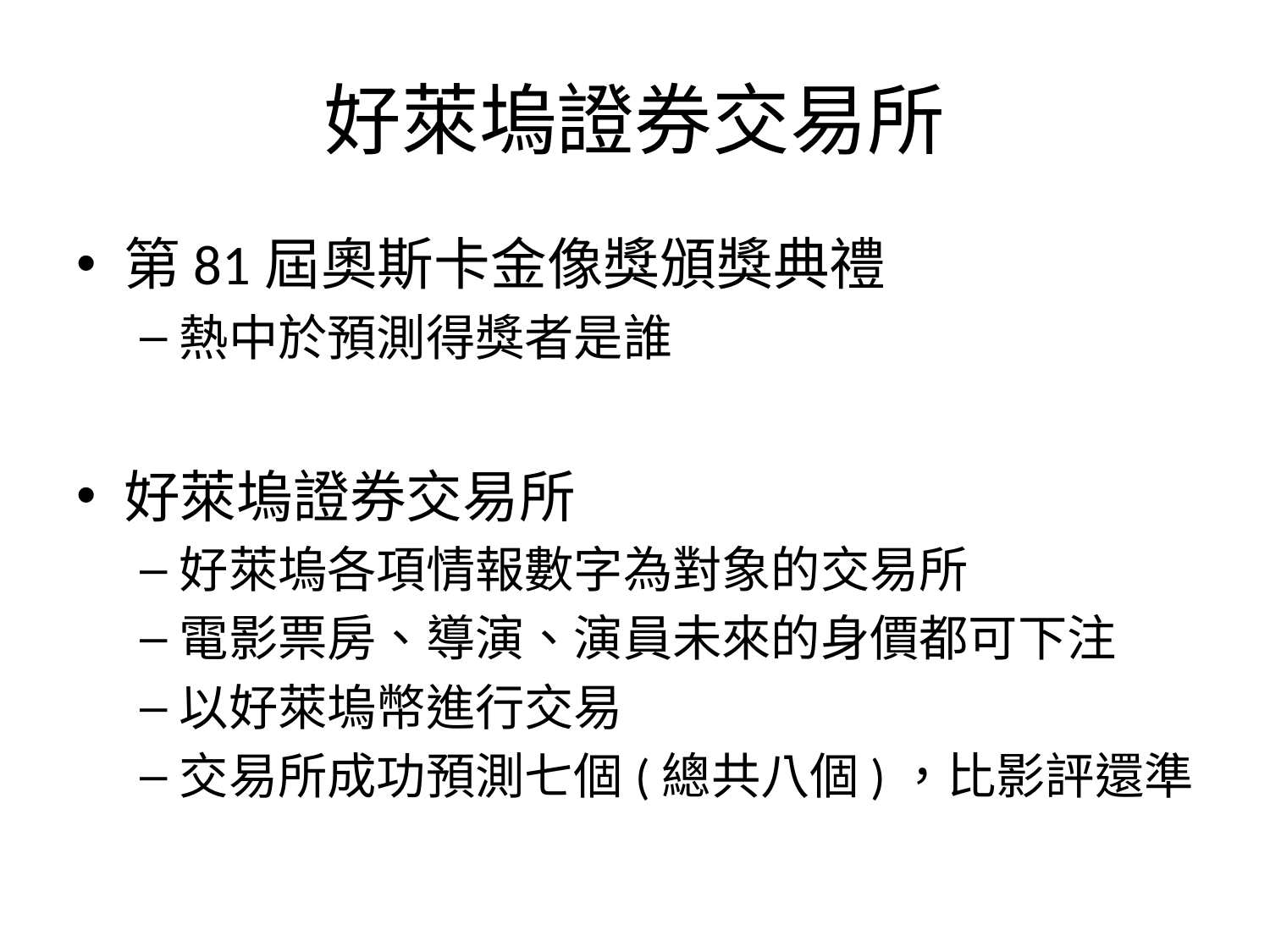

# 好萊塢證券交易所
第81屆奧斯卡金像獎頒獎典禮
熱中於預測得獎者是誰

好萊塢證券交易所
好萊塢各項情報數字為對象的交易所
電影票房、導演、演員未來的身價都可下注
以好萊塢幣進行交易
交易所成功預測七個(總共八個)，比影評還準